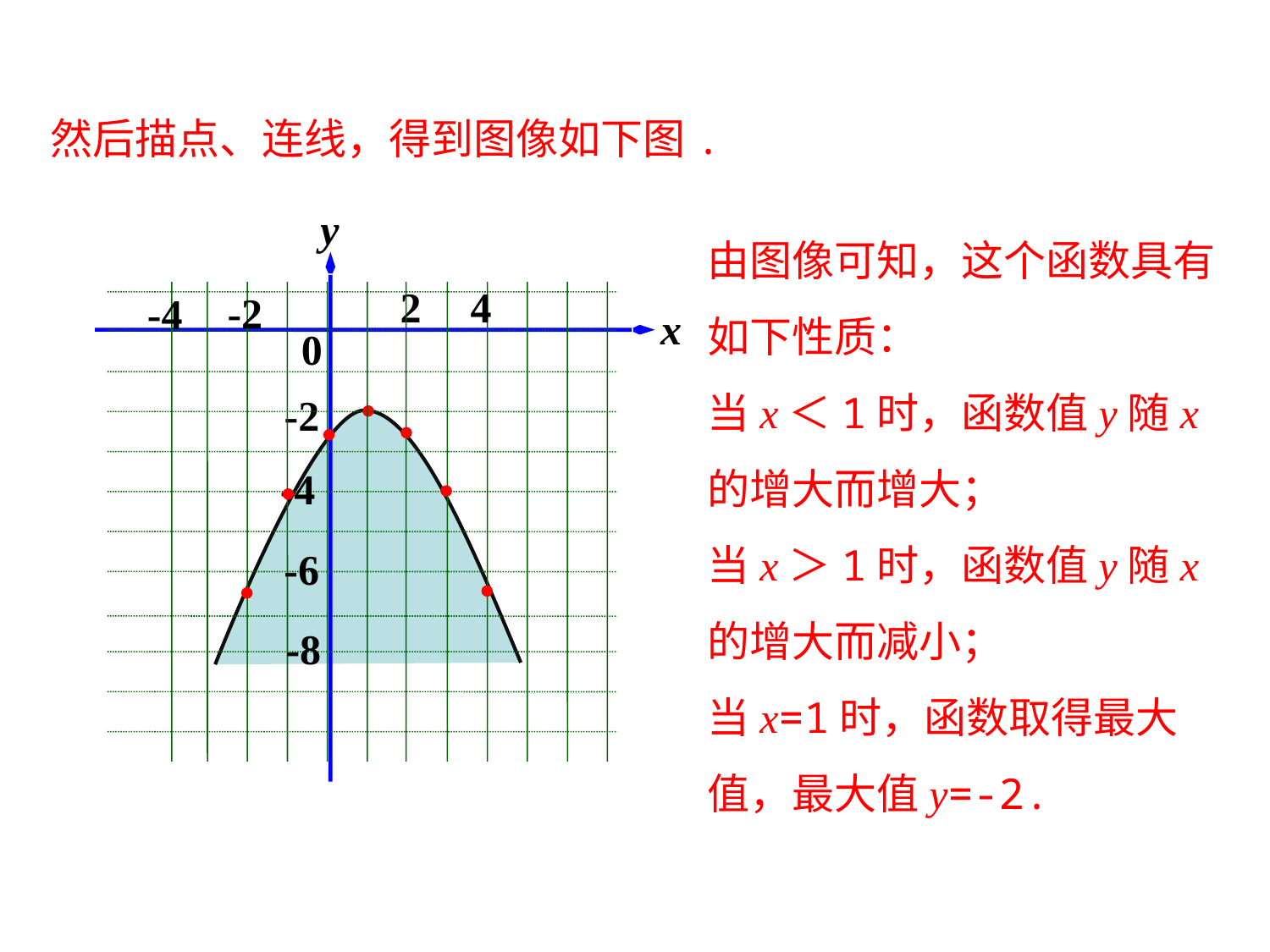

然后描点、连线，得到图像如下图.
y

2
4
-2
-4
x
0
-2
-4
-6
-8
由图像可知，这个函数具有如下性质：
当x＜1时，函数值y随x的增大而增大；
当x＞1时，函数值y随x的增大而减小；
当x=1时，函数取得最大值，最大值y=-2.